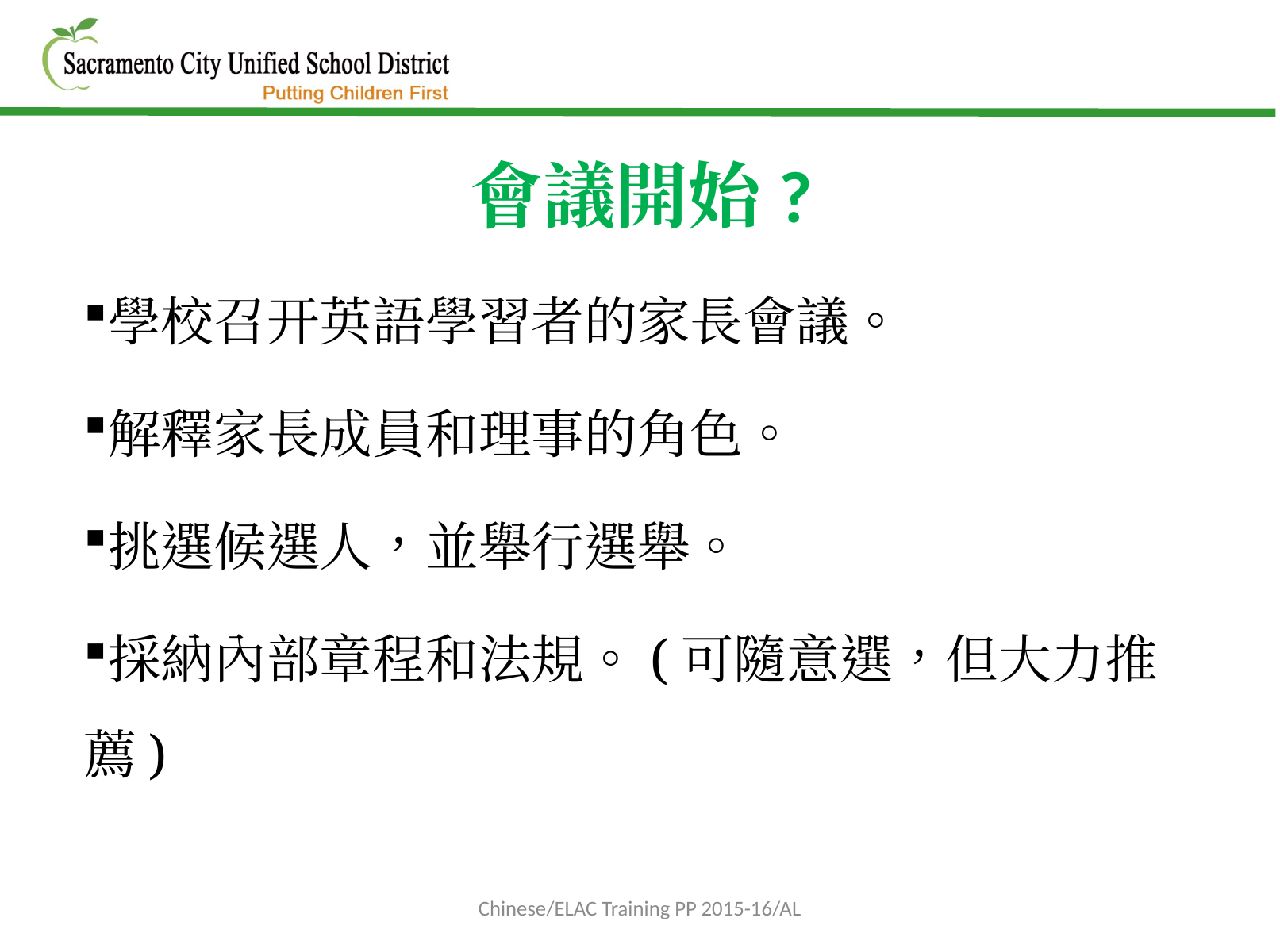

會議開始?
學校召开英語學習者的家長會議。
解釋家長成員和理事的角色。
挑選候選人，並舉行選舉。
採納內部章程和法規。(可隨意選，但大力推薦)
Chinese/ELAC Training PP 2015-16/AL